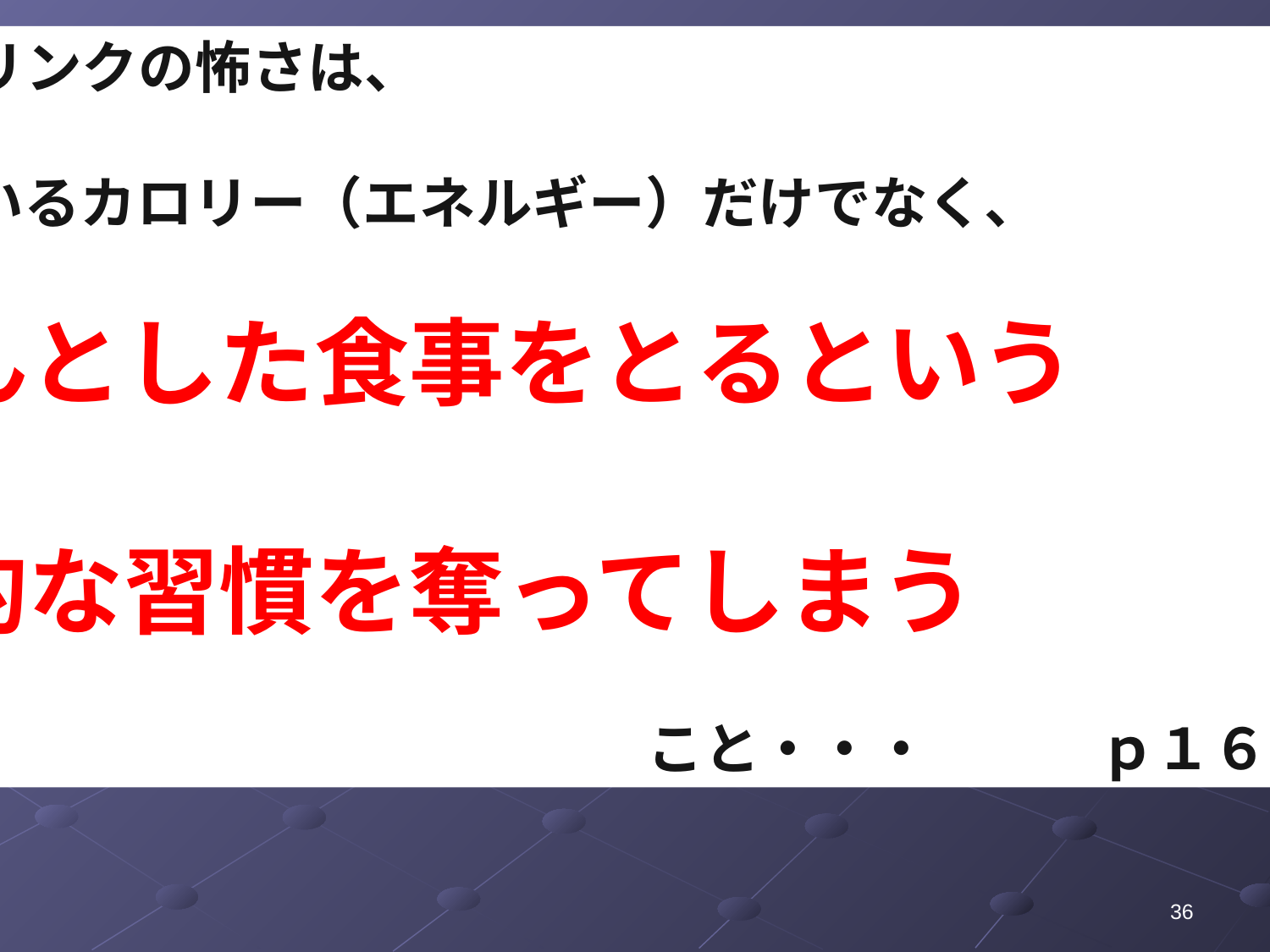

ソフトドリンクの怖さは、

含まれているカロリー（エネルギー）だけでなく、

きちんとした食事をとるという

基本的な習慣を奪ってしまう

　　　　　　　　　　　　　　　　こと・・・　　　ｐ１６１　より
36